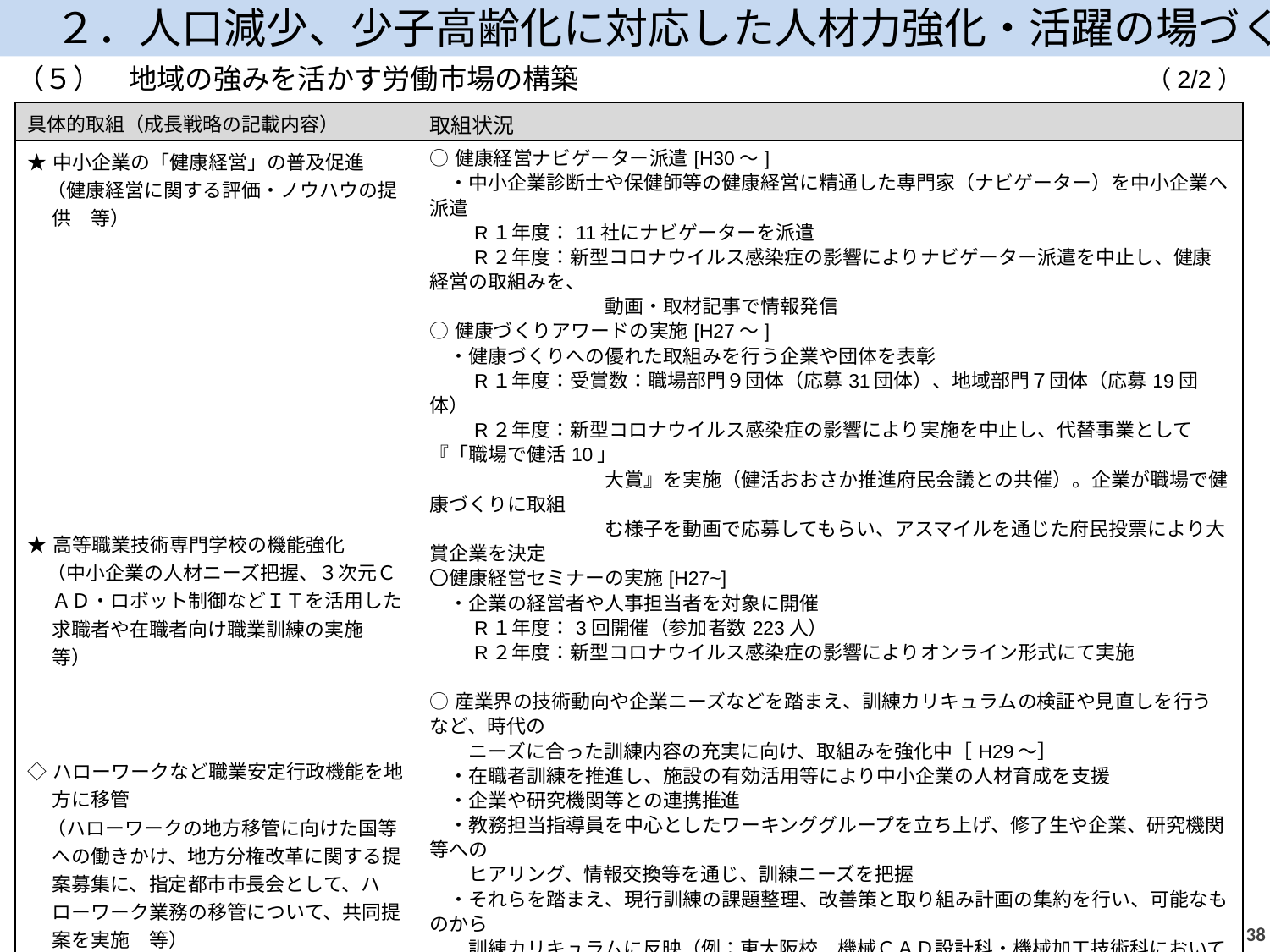

２．人口減少、少子高齢化に対応した人材力強化・活躍の場づくり
（５）　地域の強みを活かす労働市場の構築
（2/2）
| 具体的取組（成長戦略の記載内容） | 取組状況 |
| --- | --- |
| ★中小企業の「健康経営」の普及促進 　（健康経営に関する評価・ノウハウの提供　等） 　 ★高等職業技術専門学校の機能強化 　（中小企業の人材ニーズ把握、３次元ＣＡＤ・ロボット制御などＩＴを活用した求職者や在職者向け職業訓練の実施　等） ◇ハローワークなど職業安定行政機能を地方に移管 　（ハローワークの地方移管に向けた国等への働きかけ、地方分権改革に関する提案募集に、指定都市市長会として、ハローワーク業務の移管について、共同提案を実施　等） ◇民間職業紹介事業者への規制を緩和し、育成・活用へ転換 | ○健康経営ナビゲーター派遣[H30～] 　・中小企業診断士や保健師等の健康経営に精通した専門家（ナビゲーター）を中小企業へ派遣 　　R１年度：11社にナビゲーターを派遣 　　R２年度：新型コロナウイルス感染症の影響によりナビゲーター派遣を中止し、健康経営の取組みを、 　　　　　　　　　動画・取材記事で情報発信 ○健康づくりアワードの実施[H27～] 　・健康づくりへの優れた取組みを行う企業や団体を表彰 　　R１年度：受賞数：職場部門９団体（応募31団体）、地域部門７団体（応募19団体） 　　R２年度：新型コロナウイルス感染症の影響により実施を中止し、代替事業として『「職場で健活10」 　　　　　　　　　大賞』を実施（健活おおさか推進府民会議との共催）。企業が職場で健康づくりに取組 　　　　　　　　　む様子を動画で応募してもらい、アスマイルを通じた府民投票により大賞企業を決定 〇健康経営セミナーの実施[H27~] 　・企業の経営者や人事担当者を対象に開催 　　R１年度：3回開催（参加者数223人） 　　R２年度：新型コロナウイルス感染症の影響によりオンライン形式にて実施 ○産業界の技術動向や企業ニーズなどを踏まえ、訓練カリキュラムの検証や見直しを行うなど、時代の 　　ニーズに合った訓練内容の充実に向け、取組みを強化中［H29～］ 　・在職者訓練を推進し、施設の有効活用等により中小企業の人材育成を支援 　・企業や研究機関等との連携推進 　・教務担当指導員を中心としたワーキンググループを立ち上げ、修了生や企業、研究機関等への 　　ヒアリング、情報交換等を通じ、訓練ニーズを把握 　・それらを踏まえ、現行訓練の課題整理、改善策と取り組み計画の集約を行い、可能なものから 　　訓練カリキュラムに反映（例：東大阪校　機械ＣＡＤ設計科・機械加工技術科において 　　３次元ＣＡＤに対応した訓練時間の増加、ロボコン等外部交流の推進、指導員の専門研修の 　　受講） ○ハローワークなど職業安定行政機能の地方移管に向けた提案の実施[H23.3] ○国において「地方版ハローワーク｣や「地方公共団体がハローワークを活用する仕組み」の創設など、 　 職業安定法･雇用対策法を改正（第６次地方分権一括法）[H28.5] ○雇用対策法に基づく雇用対策協定を大阪労働局と締結　[H30.3] |
38